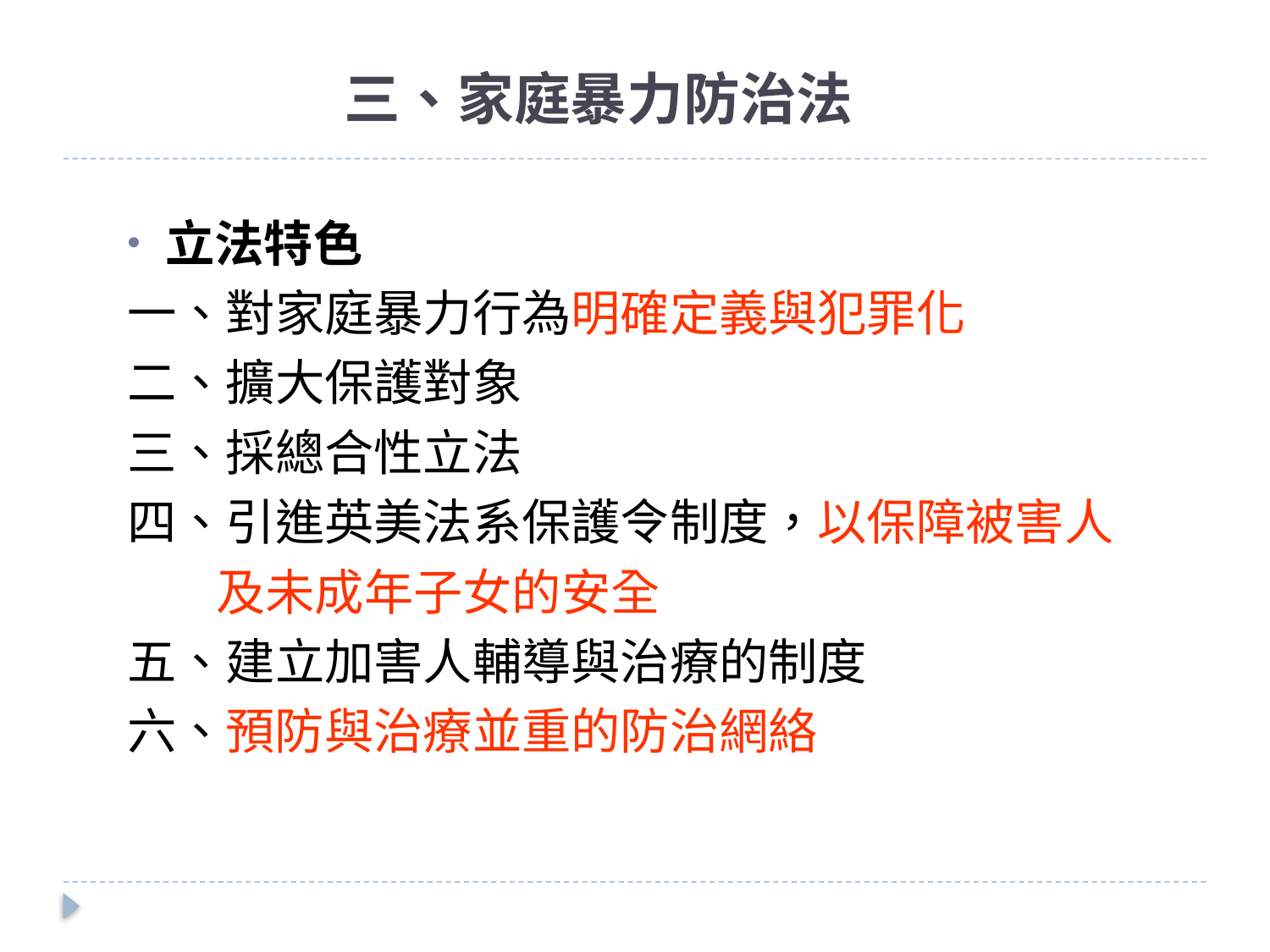

# 三、家庭暴力防治法
立法特色
一、對家庭暴力行為明確定義與犯罪化
二、擴大保護對象
三、採總合性立法
四、引進英美法系保護令制度，以保障被害人
       及未成年子女的安全
五、建立加害人輔導與治療的制度
六、預防與治療並重的防治網絡